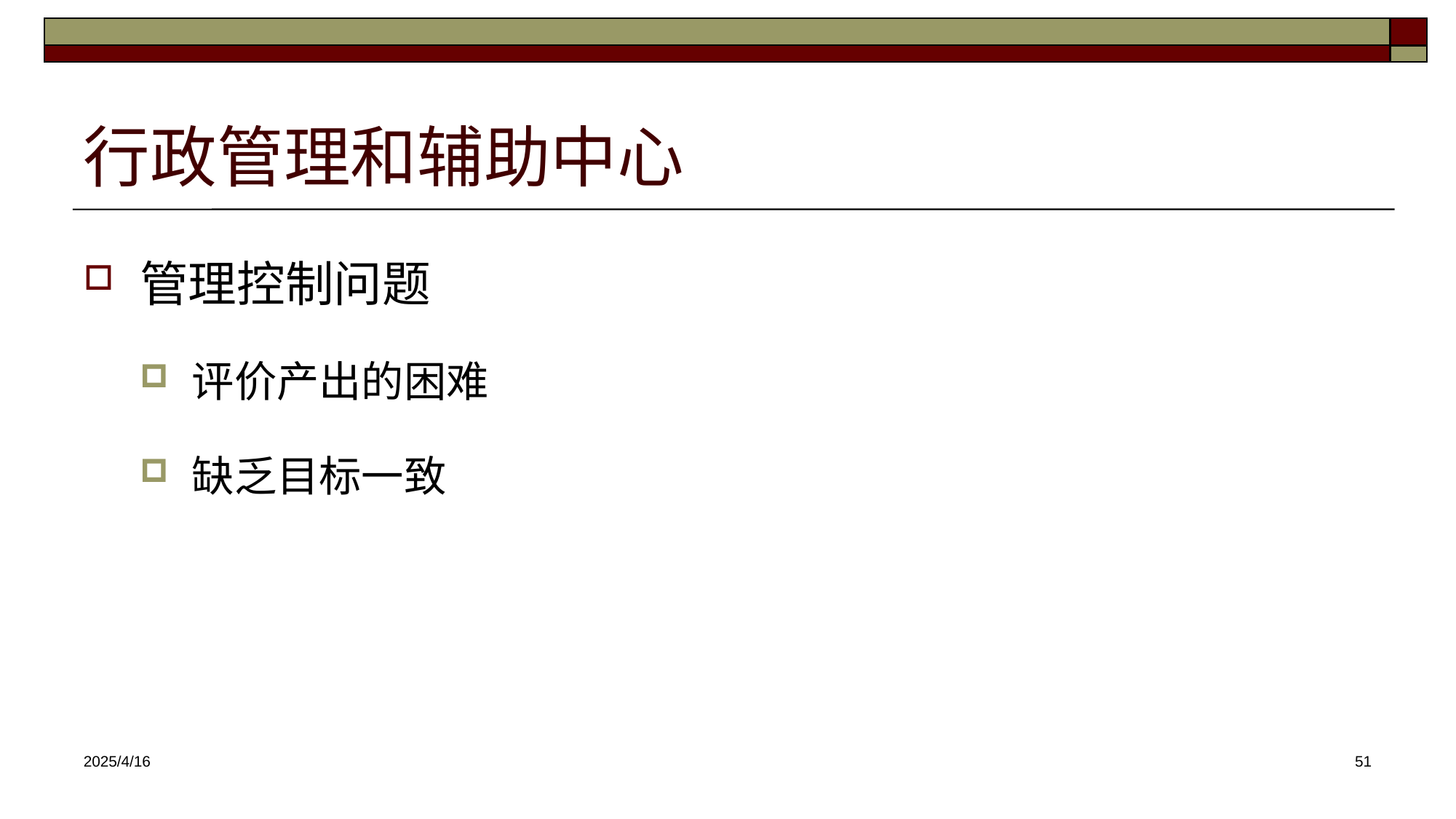

# 行政管理和辅助中心
管理控制问题
评价产出的困难
缺乏目标一致
2025/4/16
51